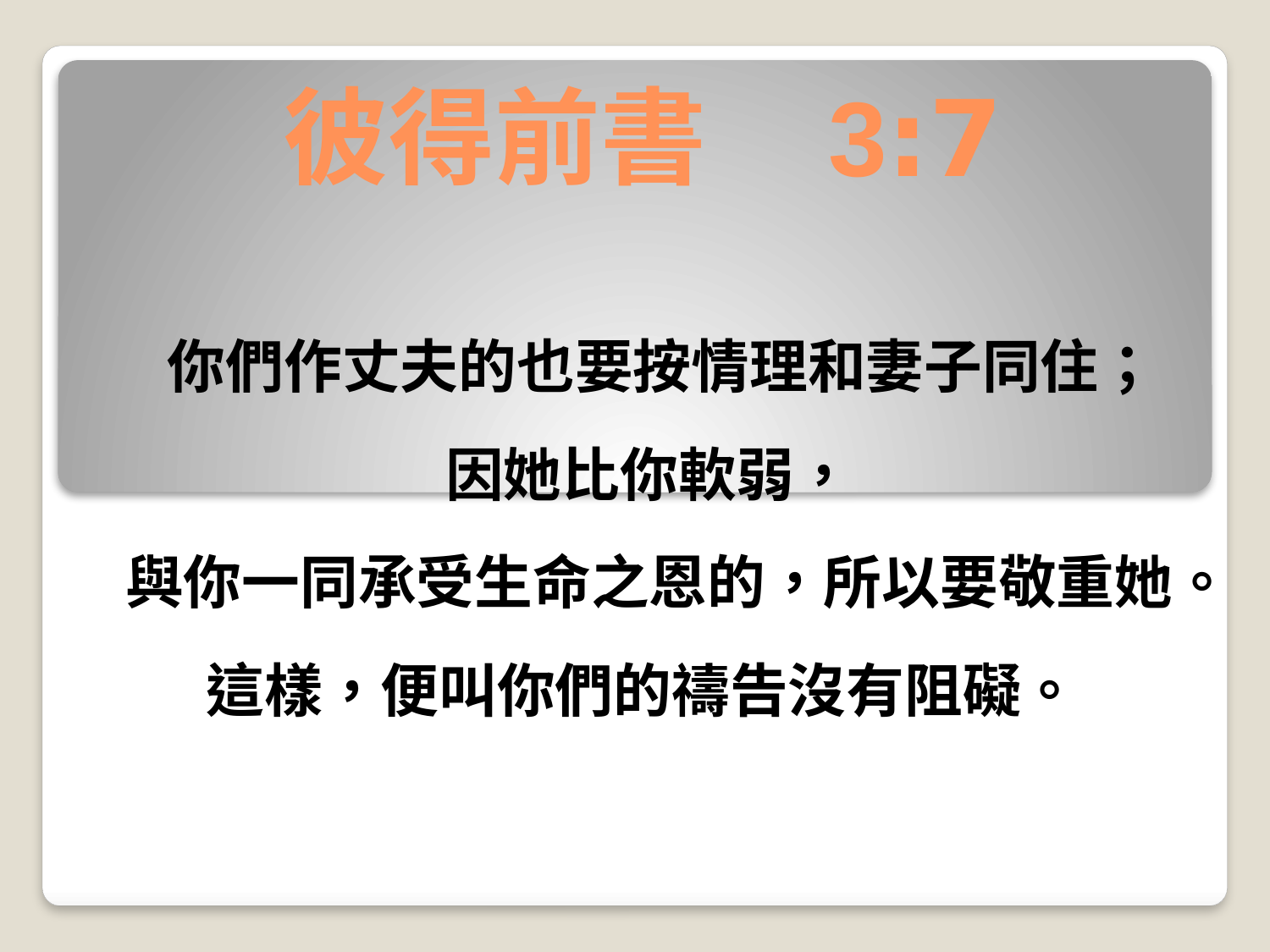

# 彼得前書    3:7
 你們作丈夫的也要按情理和妻子同住；

因她比你軟弱，

與你一同承受生命之恩的，所以要敬重她。

這樣，便叫你們的禱告沒有阻礙。